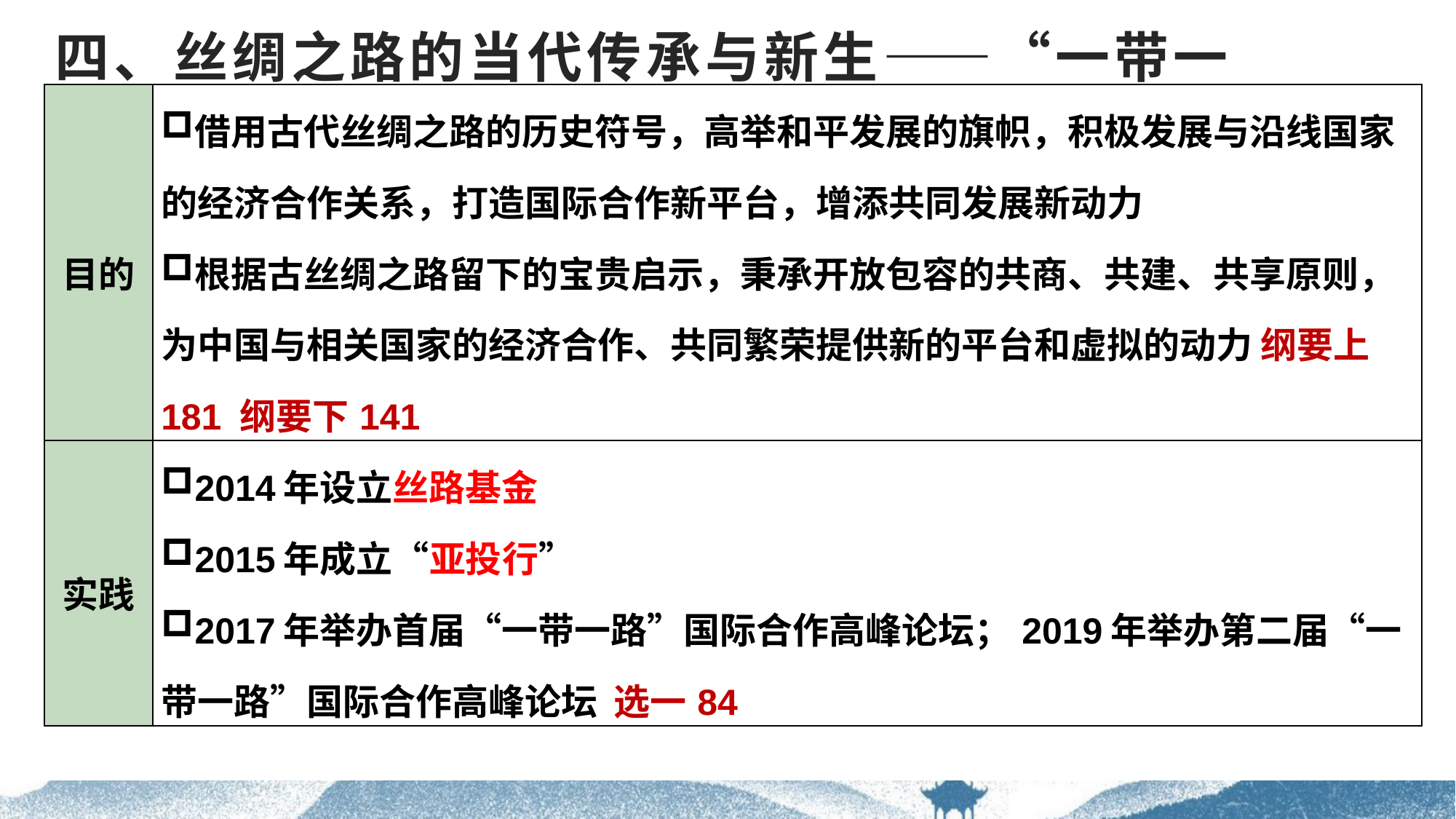

四、丝绸之路的当代传承与新生——“一带一路”

| 目的 | 借用古代丝绸之路的历史符号，高举和平发展的旗帜，积极发展与沿线国家的经济合作关系，打造国际合作新平台，增添共同发展新动力 根据古丝绸之路留下的宝贵启示，秉承开放包容的共商、共建、共享原则，为中国与相关国家的经济合作、共同繁荣提供新的平台和虚拟的动力 纲要上181 纲要下141 |
| --- | --- |
| 实践 | 2014年设立丝路基金 2015年成立“亚投行” 2017年举办首届“一带一路”国际合作高峰论坛；2019年举办第二届“一带一路”国际合作高峰论坛 选一84 |